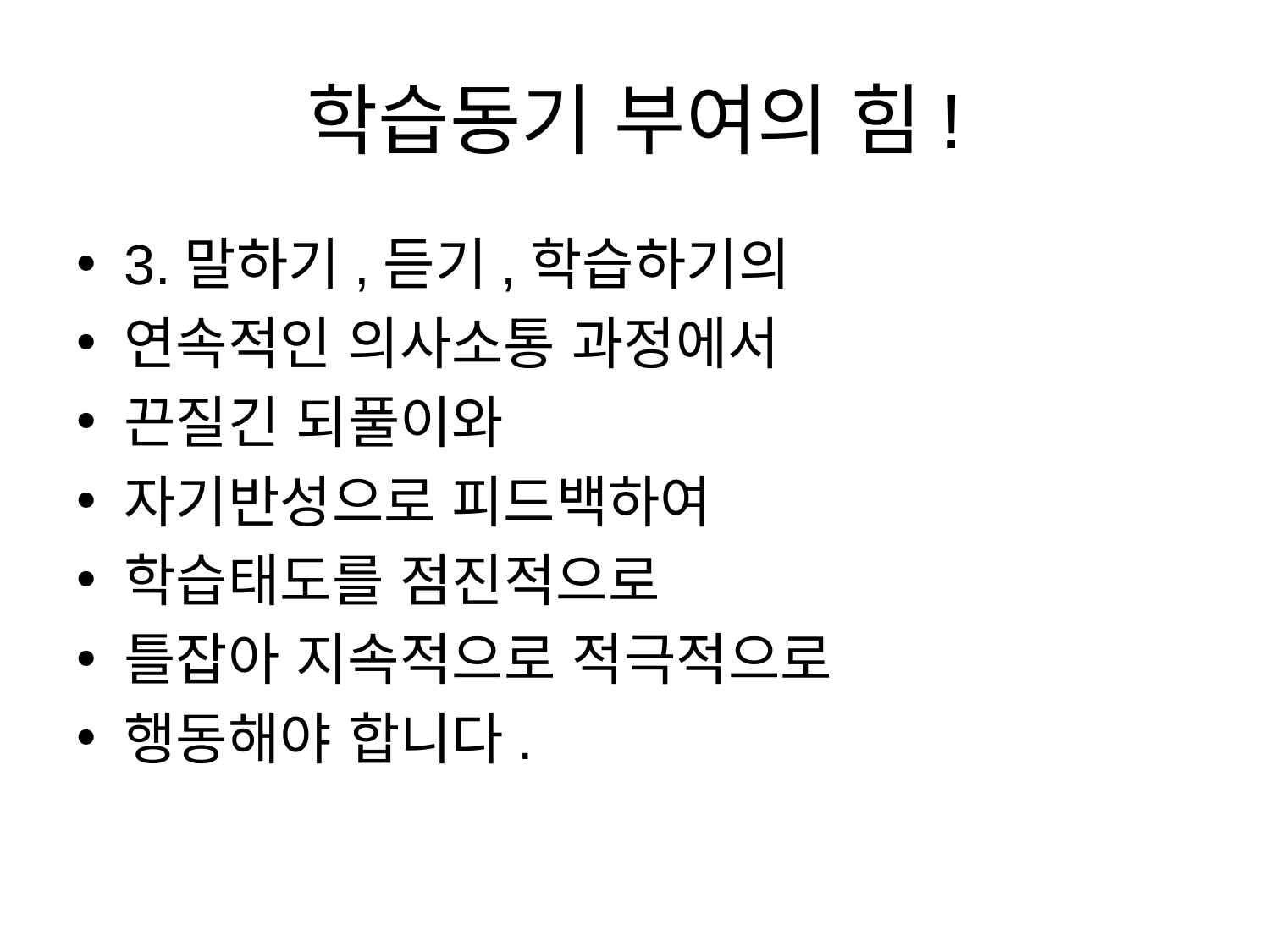

# 학습동기 부여의 힘!
3.말하기,듣기,학습하기의
연속적인 의사소통 과정에서
끈질긴 되풀이와
자기반성으로 피드백하여
학습태도를 점진적으로
틀잡아 지속적으로 적극적으로
행동해야 합니다.